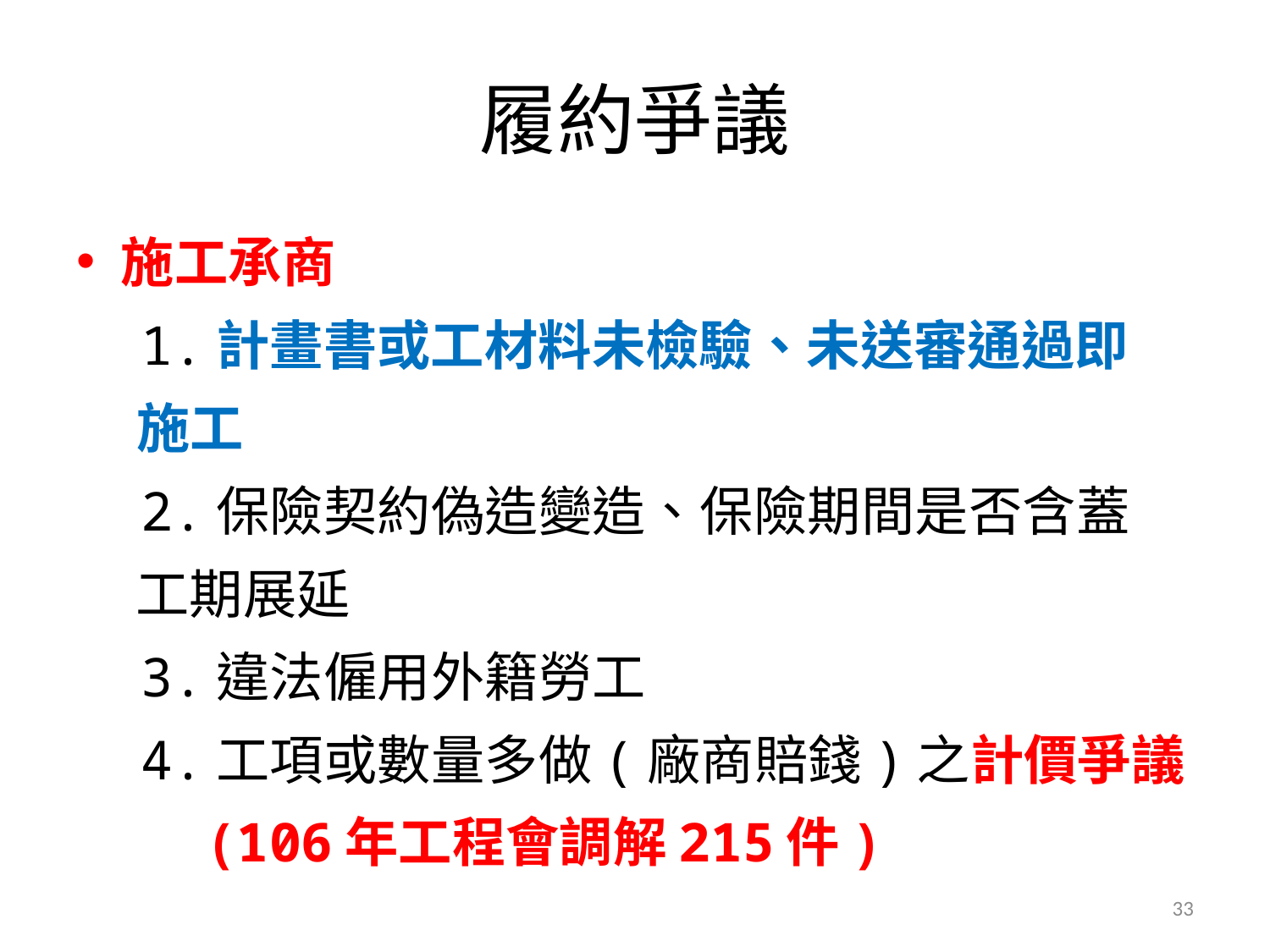

# 履約爭議
施工承商
  1.計畫書或工材料未檢驗、未送審通過即
    施工
  2.保險契約偽造變造、保險期間是否含蓋
    工期展延
  3.違法僱用外籍勞工
  4.工項或數量多做(廠商賠錢)之計價爭議
    (106年工程會調解215件)
33